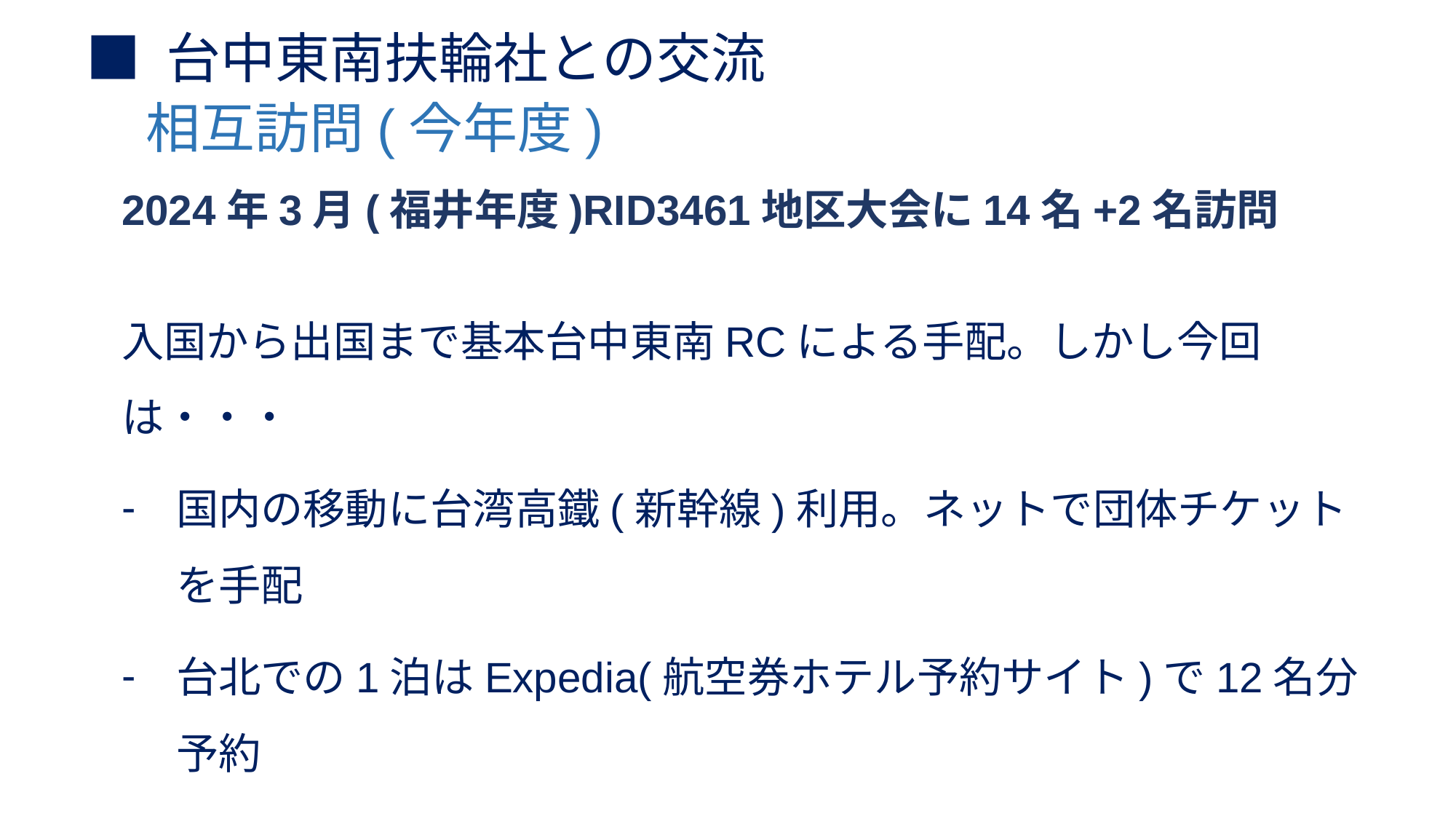

# ■ 台中東南扶輪社との交流 相互訪問(今年度)
2024年3月(福井年度)RID3461地区大会に14名+2名訪問
入国から出国まで基本台中東南RCによる手配。しかし今回は・・・
国内の移動に台湾高鐵(新幹線)利用。ネットで団体チケットを手配
台北での1泊はExpedia(航空券ホテル予約サイト)で12名分予約
台北観光はVELTRA(現地ツアー予約サイト)で40人乗りバス確保
台北での最後の夕食会場は岡本会員のご友人を通じて予約